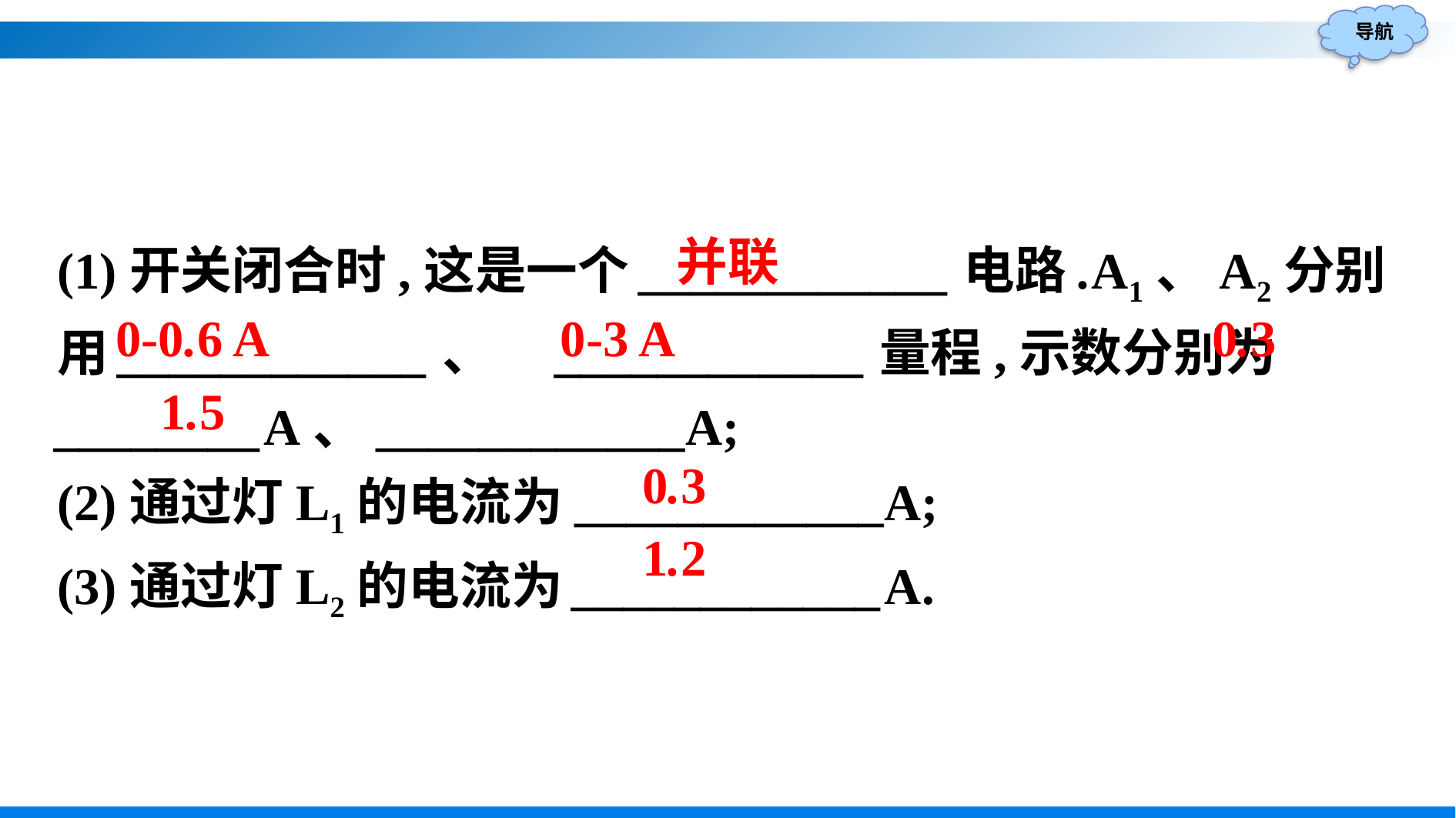

(1)开关闭合时,这是一个____________电路.A1、A2分别用____________、　____________量程,示数分别为________A、____________A;
(2)通过灯L1的电流为____________A;
(3)通过灯L2的电流为____________A.
并联
0-0.6 A
0-3 A
0.3
1.5
0.3
1.2